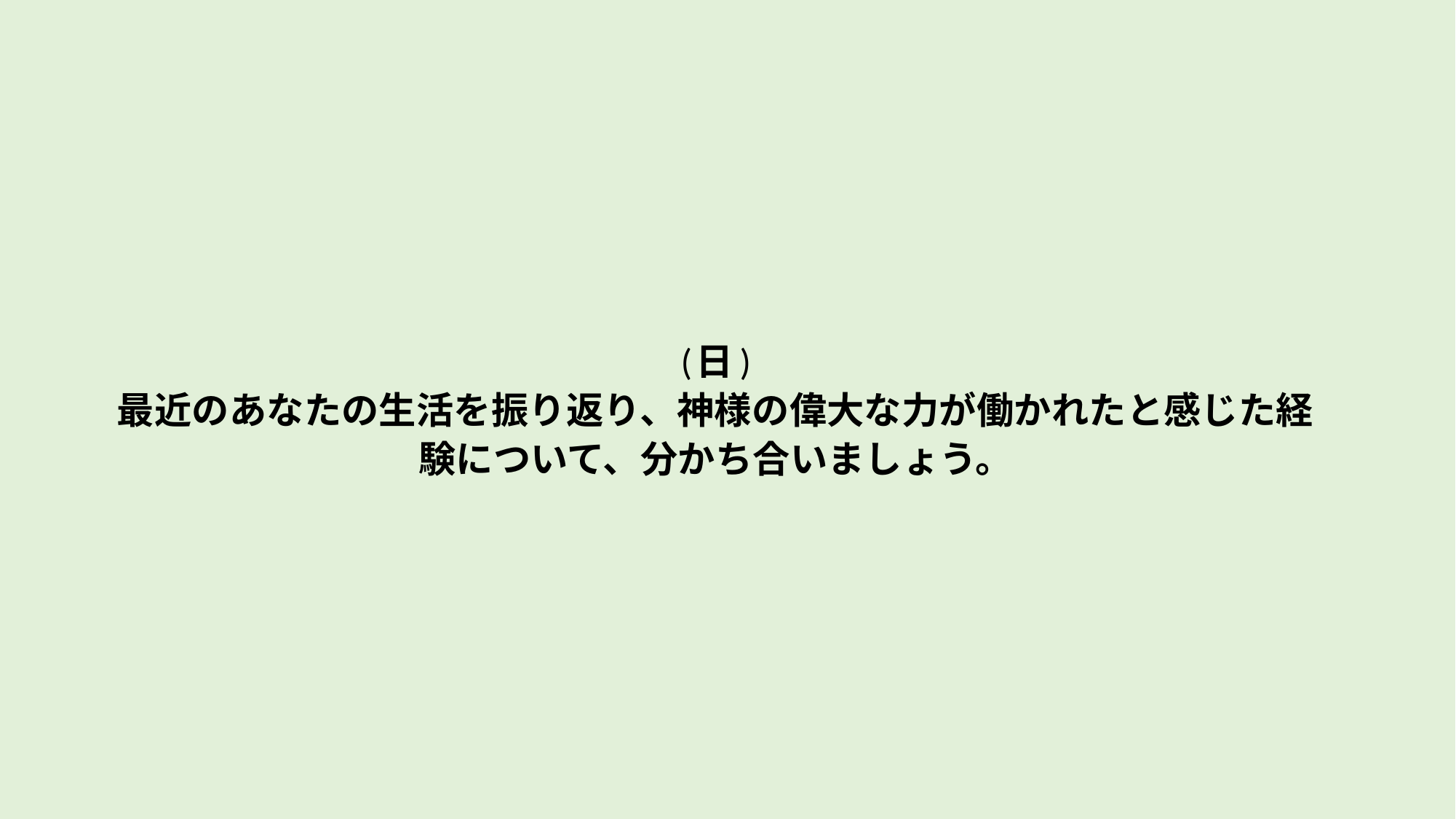

# (日) 最近のあなたの生活を振り返り、神様の偉大な力が働かれたと感じた経験について、分かち合いましょう。